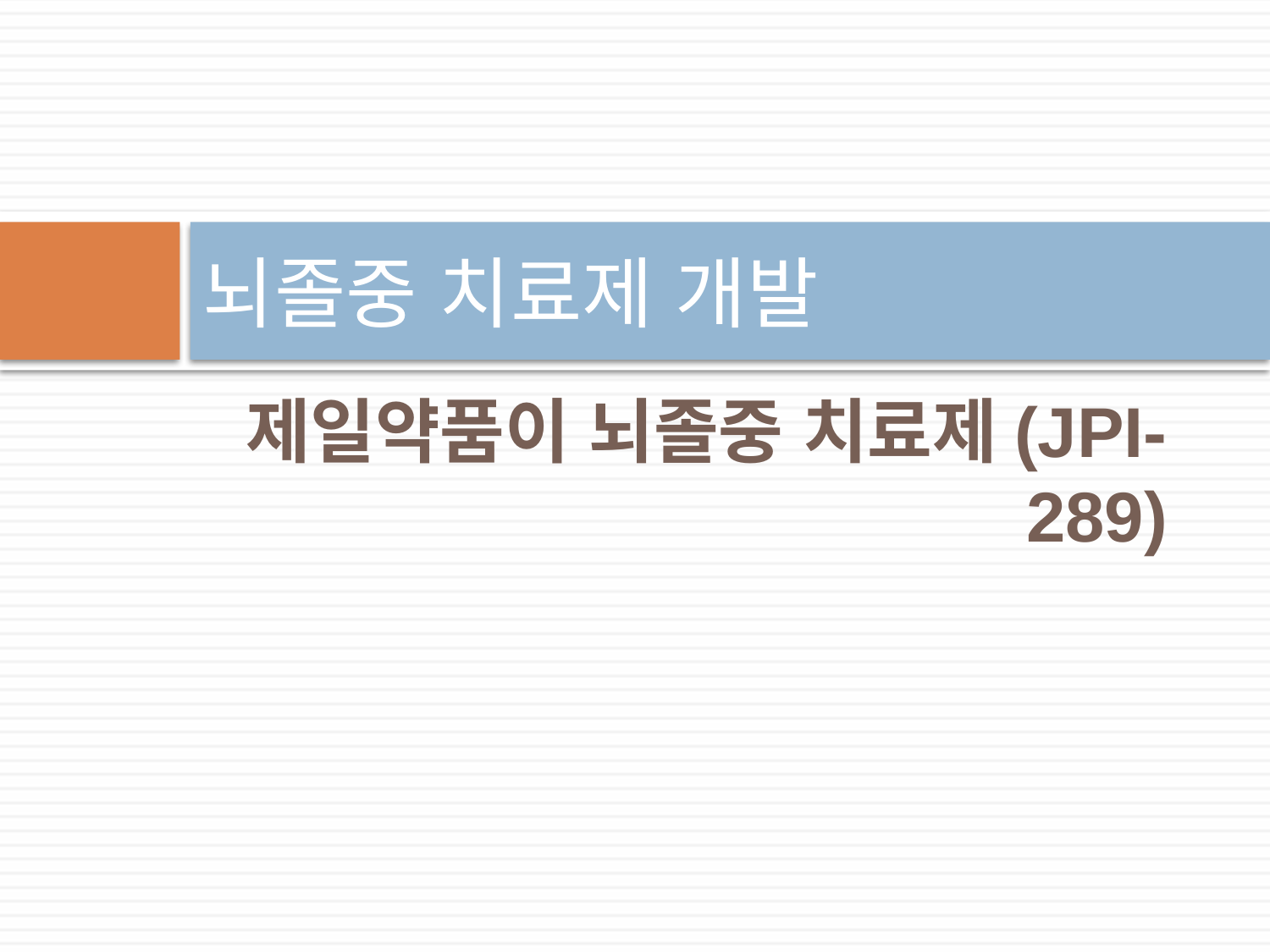

# 뇌졸중 치료제 개발
제일약품이 뇌졸중 치료제(JPI-289)